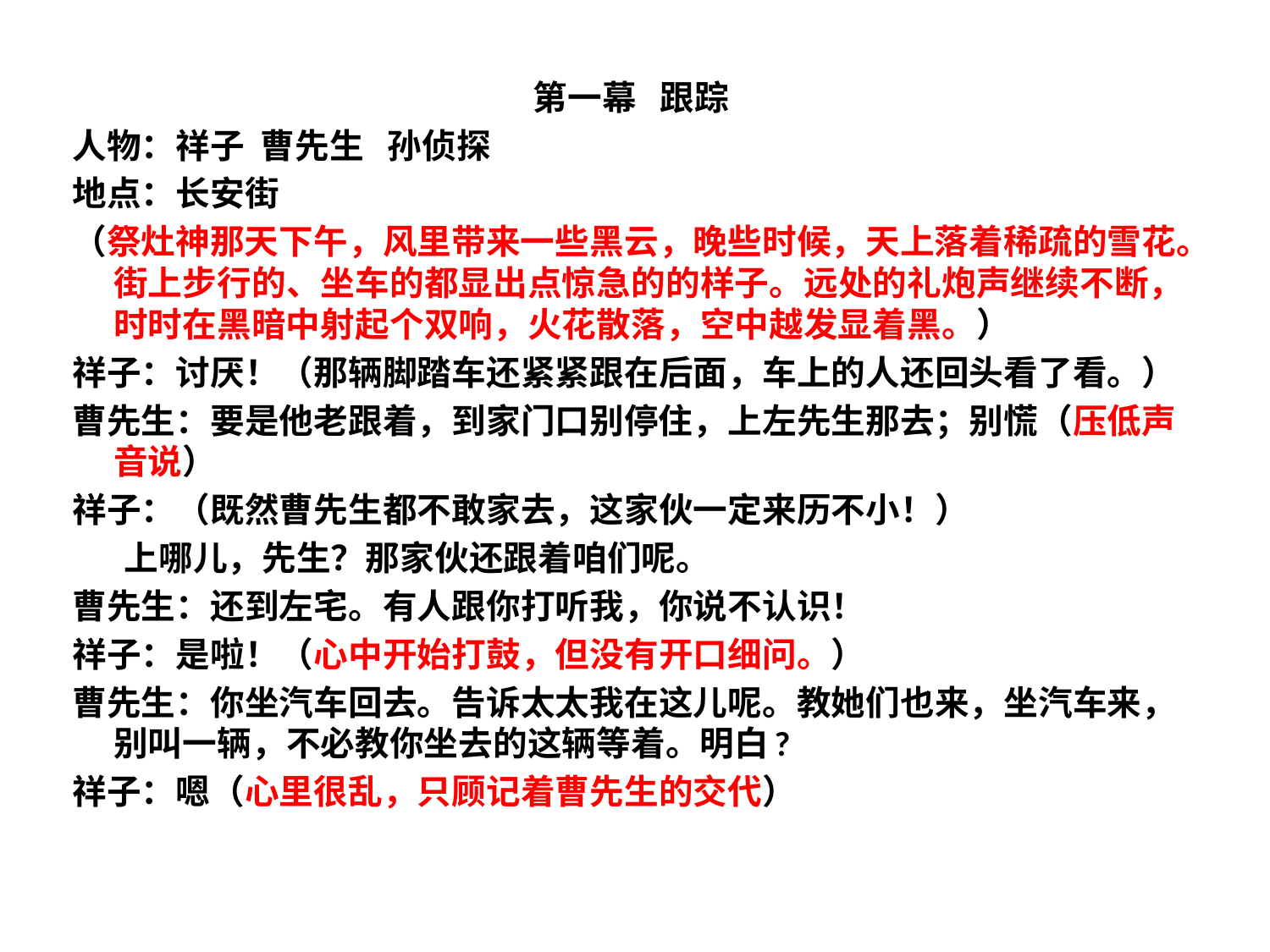

第一幕   跟踪
人物：祥子  曹先生   孙侦探
地点：长安街
（祭灶神那天下午，风里带来一些黑云，晚些时候，天上落着稀疏的雪花。街上步行的、坐车的都显出点惊急的的样子。远处的礼炮声继续不断，时时在黑暗中射起个双响，火花散落，空中越发显着黑。）
祥子：讨厌！（那辆脚踏车还紧紧跟在后面，车上的人还回头看了看。）
曹先生：要是他老跟着，到家门口别停住，上左先生那去；别慌（压低声音说）
祥子：（既然曹先生都不敢家去，这家伙一定来历不小！）
      上哪儿，先生？那家伙还跟着咱们呢。
曹先生：还到左宅。有人跟你打听我，你说不认识！
祥子：是啦！（心中开始打鼓，但没有开口细问。）
曹先生：你坐汽车回去。告诉太太我在这儿呢。教她们也来，坐汽车来，别叫一辆，不必教你坐去的这辆等着。明白?
祥子：嗯（心里很乱，只顾记着曹先生的交代）